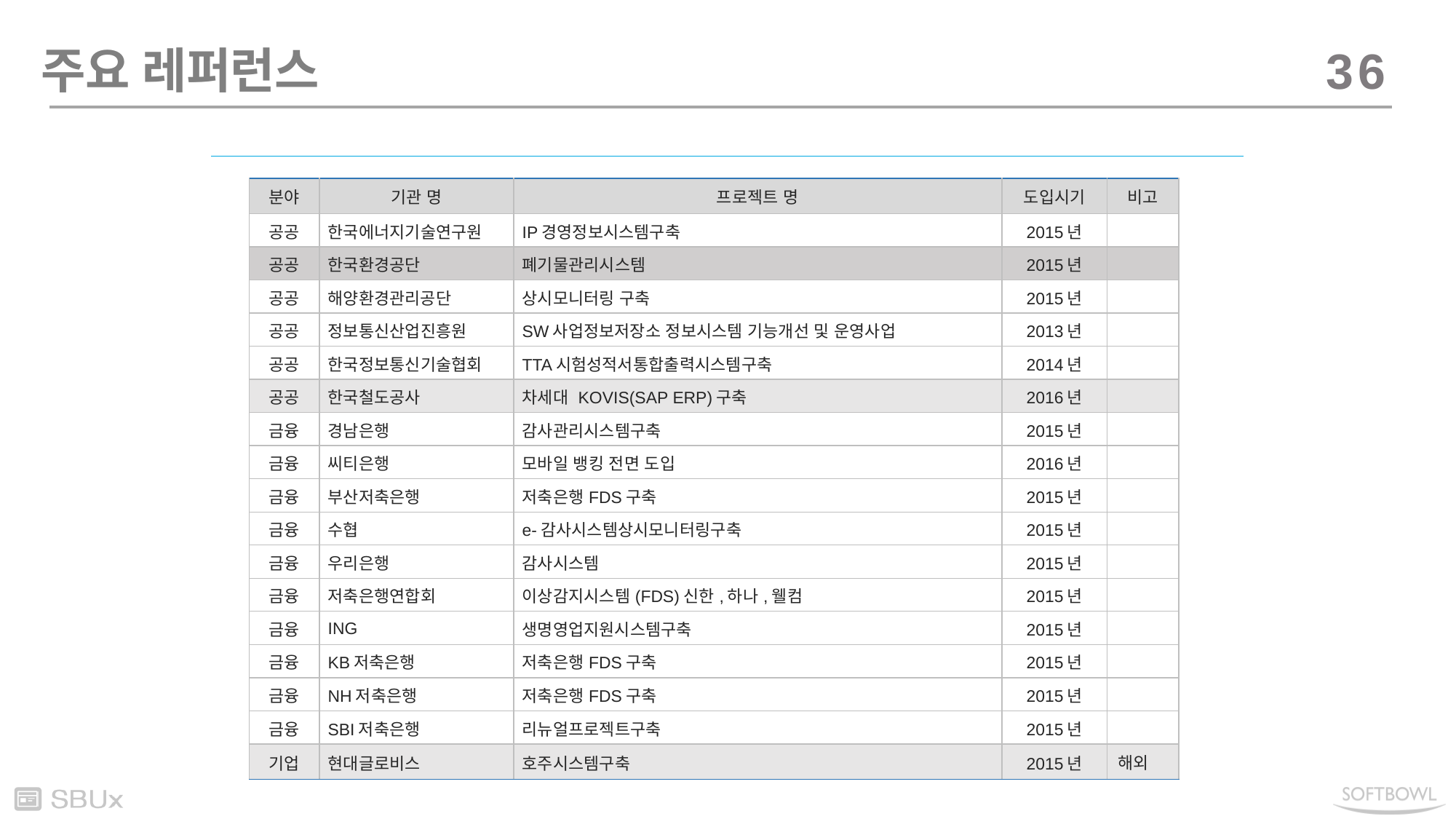

주요 레퍼런스
36

| 분야 | 기관 명 | 프로젝트 명 | 도입시기 | 비고 |
| --- | --- | --- | --- | --- |
| 공공 | 한국에너지기술연구원 | IP경영정보시스템구축 | 2015년 |  |
| 공공 | 한국환경공단 | 폐기물관리시스템 | 2015년 |  |
| 공공 | 해양환경관리공단 | 상시모니터링 구축 | 2015년 |  |
| 공공 | 정보통신산업진흥원 | SW사업정보저장소 정보시스템 기능개선 및 운영사업 | 2013년 |  |
| 공공 | 한국정보통신기술협회 | TTA시험성적서통합출력시스템구축 | 2014년 |  |
| 공공 | 한국철도공사 | 차세대 KOVIS(SAP ERP)구축 | 2016년 |  |
| 금융 | 경남은행 | 감사관리시스템구축 | 2015년 |  |
| 금융 | 씨티은행 | 모바일 뱅킹 전면 도입 | 2016년 |  |
| 금융 | 부산저축은행 | 저축은행FDS구축 | 2015년 |  |
| 금융 | 수협 | e-감사시스템상시모니터링구축 | 2015년 |  |
| 금융 | 우리은행 | 감사시스템 | 2015년 |  |
| 금융 | 저축은행연합회 | 이상감지시스템(FDS)신한,하나,웰컴 | 2015년 |  |
| 금융 | ING | 생명영업지원시스템구축 | 2015년 |  |
| 금융 | KB저축은행 | 저축은행FDS구축 | 2015년 |  |
| 금융 | NH저축은행 | 저축은행FDS구축 | 2015년 |  |
| 금융 | SBI저축은행 | 리뉴얼프로젝트구축 | 2015년 |  |
| 기업 | 현대글로비스 | 호주시스템구축 | 2015년 | 해외 |